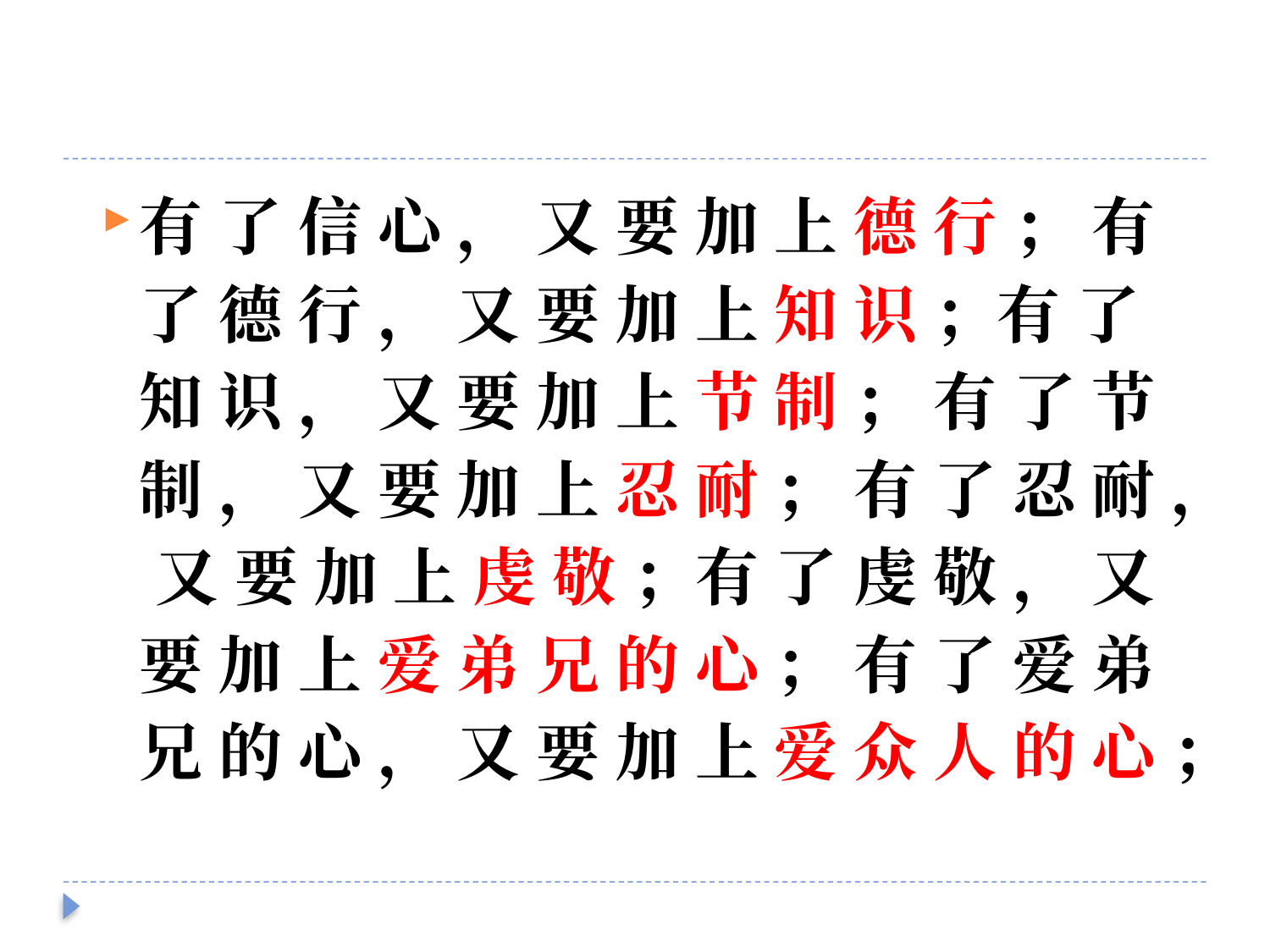

#
有 了 信 心 ， 又 要 加 上 德 行 ； 有 了 德 行 ， 又 要 加 上 知 识 ；有 了 知 识 ， 又 要 加 上 节 制 ； 有 了 节 制 ， 又 要 加 上 忍 耐 ； 有 了 忍 耐 ， 又 要 加 上 虔 敬 ；有 了 虔 敬 ， 又 要 加 上 爱 弟 兄 的 心 ； 有 了 爱 弟 兄 的 心 ， 又 要 加 上 爱 众 人 的 心 ；